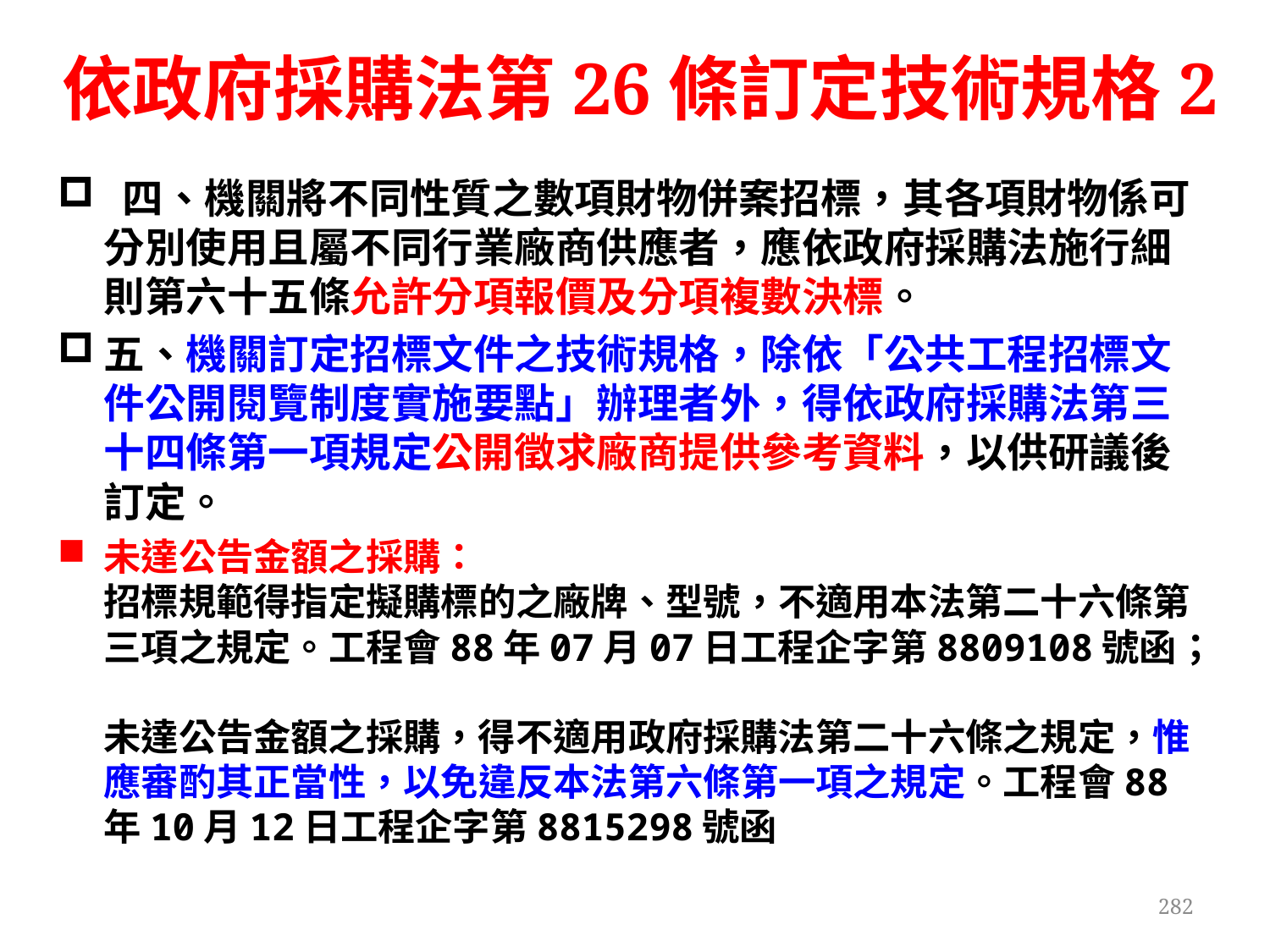

# 依政府採購法第26條訂定技術規格2
 四、機關將不同性質之數項財物併案招標，其各項財物係可分別使用且屬不同行業廠商供應者，應依政府採購法施行細則第六十五條允許分項報價及分項複數決標。
五、機關訂定招標文件之技術規格，除依「公共工程招標文件公開閱覽制度實施要點」辦理者外，得依政府採購法第三十四條第一項規定公開徵求廠商提供參考資料，以供研議後訂定。
未達公告金額之採購：
招標規範得指定擬購標的之廠牌、型號，不適用本法第二十六條第三項之規定。工程會88年07月07日工程企字第8809108號函；
未達公告金額之採購，得不適用政府採購法第二十六條之規定，惟應審酌其正當性，以免違反本法第六條第一項之規定。工程會88年10月12日工程企字第8815298號函
282